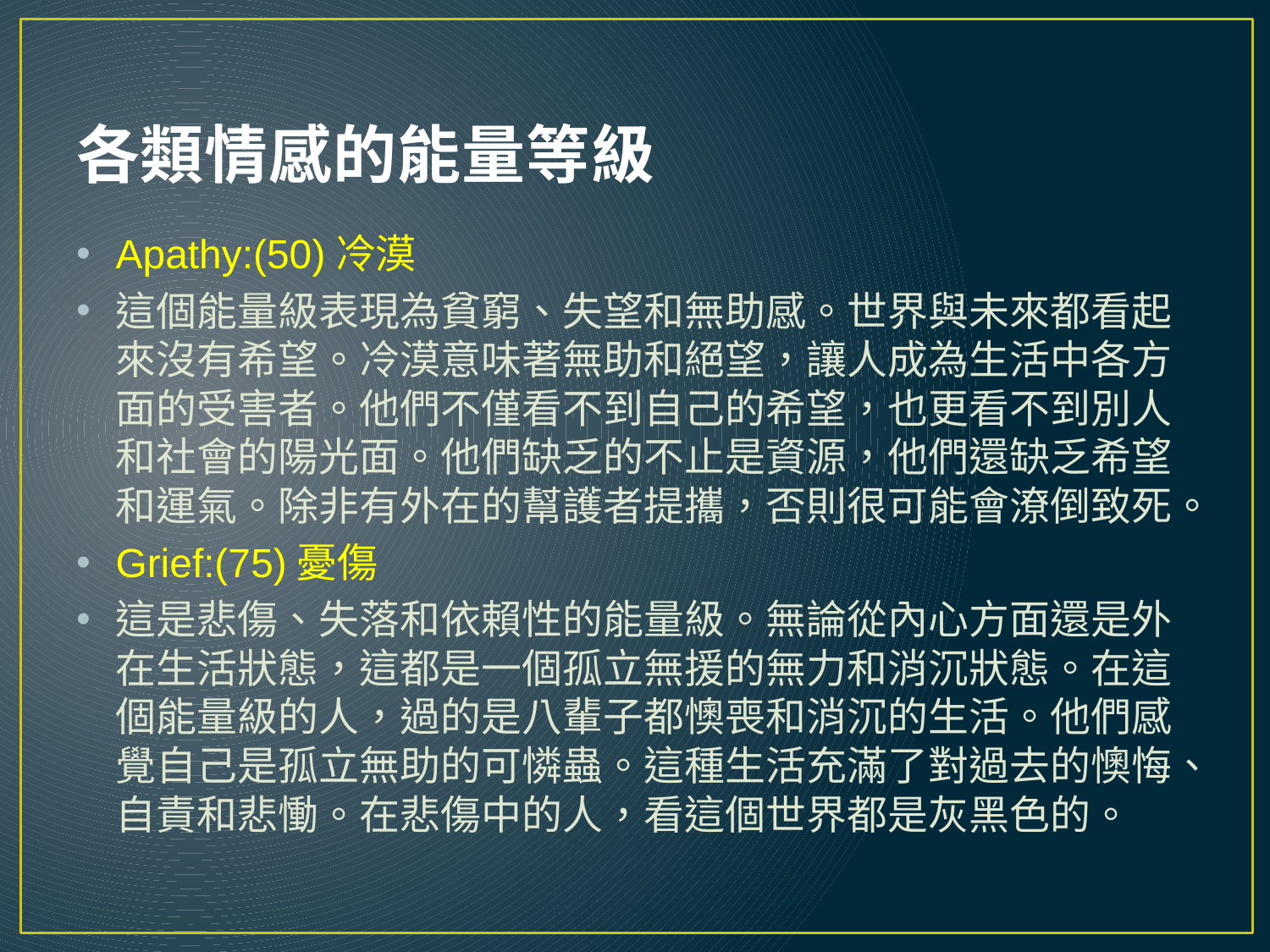

# 各類情感的能量等級
Apathy:(50)冷漠
這個能量級表現為貧窮、失望和無助感。世界與未來都看起來沒有希望。冷漠意味著無助和絕望，讓人成為生活中各方面的受害者。他們不僅看不到自己的希望，也更看不到別人和社會的陽光面。他們缺乏的不止是資源，他們還缺乏希望和運氣。除非有外在的幫護者提攜，否則很可能會潦倒致死。
Grief:(75)憂傷
這是悲傷、失落和依賴性的能量級。無論從內心方面還是外在生活狀態，這都是一個孤立無援的無力和消沉狀態。在這個能量級的人，過的是八輩子都懊喪和消沉的生活。他們感覺自己是孤立無助的可憐蟲。這種生活充滿了對過去的懊悔、自責和悲慟。在悲傷中的人，看這個世界都是灰黑色的。